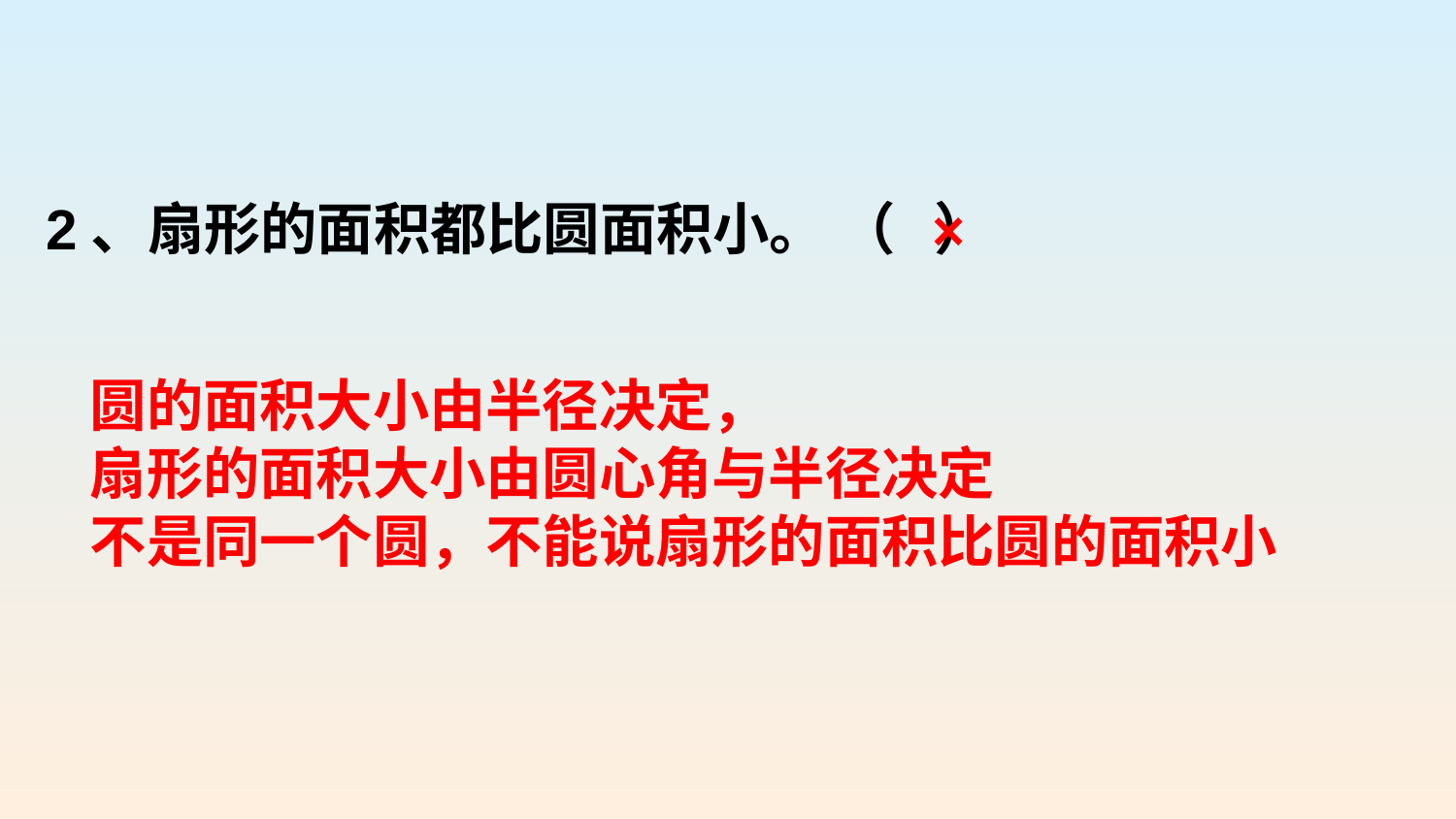

2、扇形的面积都比圆面积小。 （   ）
×
圆的面积大小由半径决定，
扇形的面积大小由圆心角与半径决定
不是同一个圆，不能说扇形的面积比圆的面积小